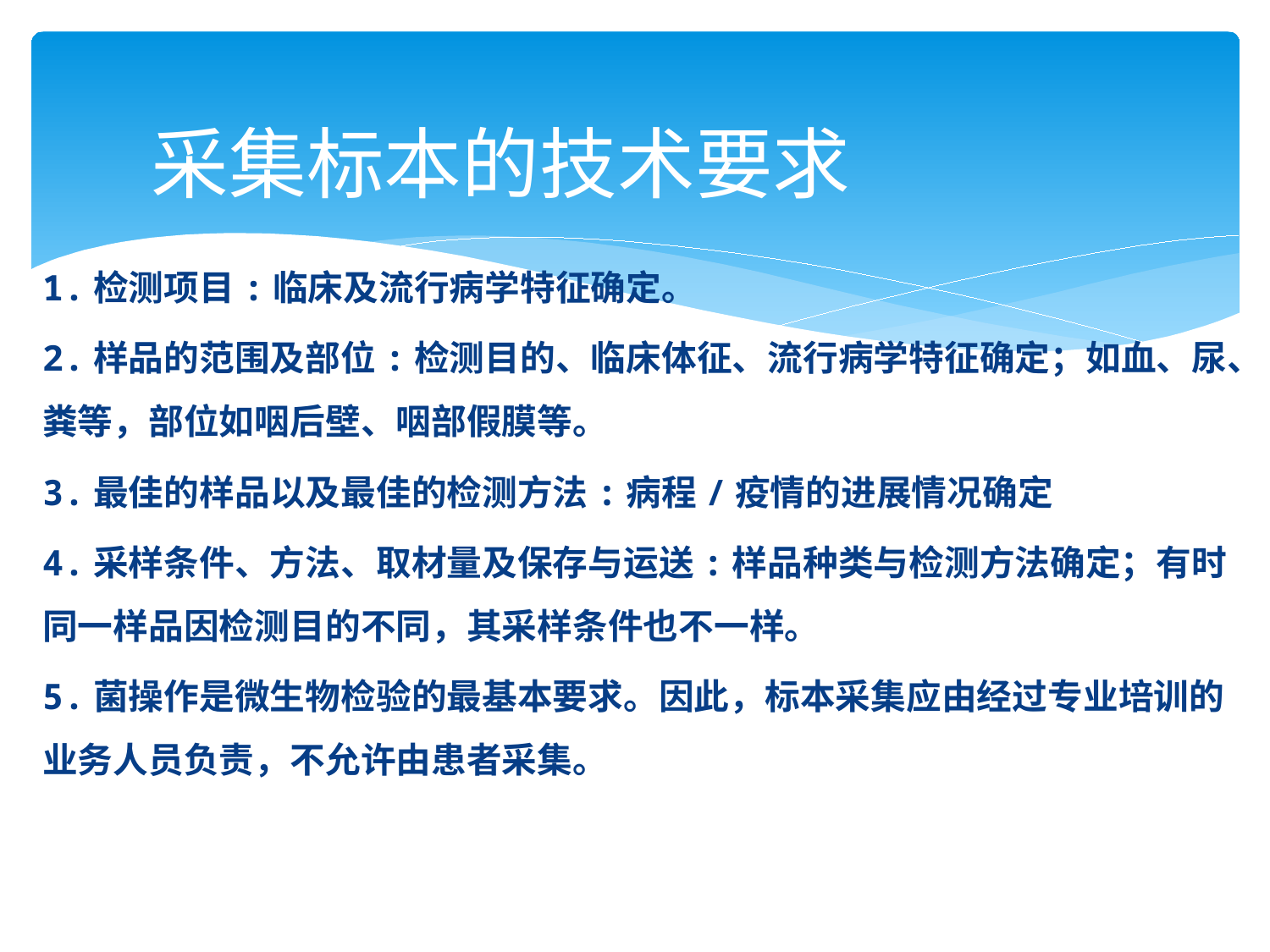

# 采集标本的技术要求
1.检测项目:临床及流行病学特征确定。
2.样品的范围及部位:检测目的、临床体征、流行病学特征确定；如血、尿、粪等，部位如咽后壁、咽部假膜等。
3.最佳的样品以及最佳的检测方法:病程/疫情的进展情况确定
4.采样条件、方法、取材量及保存与运送:样品种类与检测方法确定；有时同一样品因检测目的不同，其采样条件也不一样。
5.菌操作是微生物检验的最基本要求。因此，标本采集应由经过专业培训的业务人员负责，不允许由患者采集。